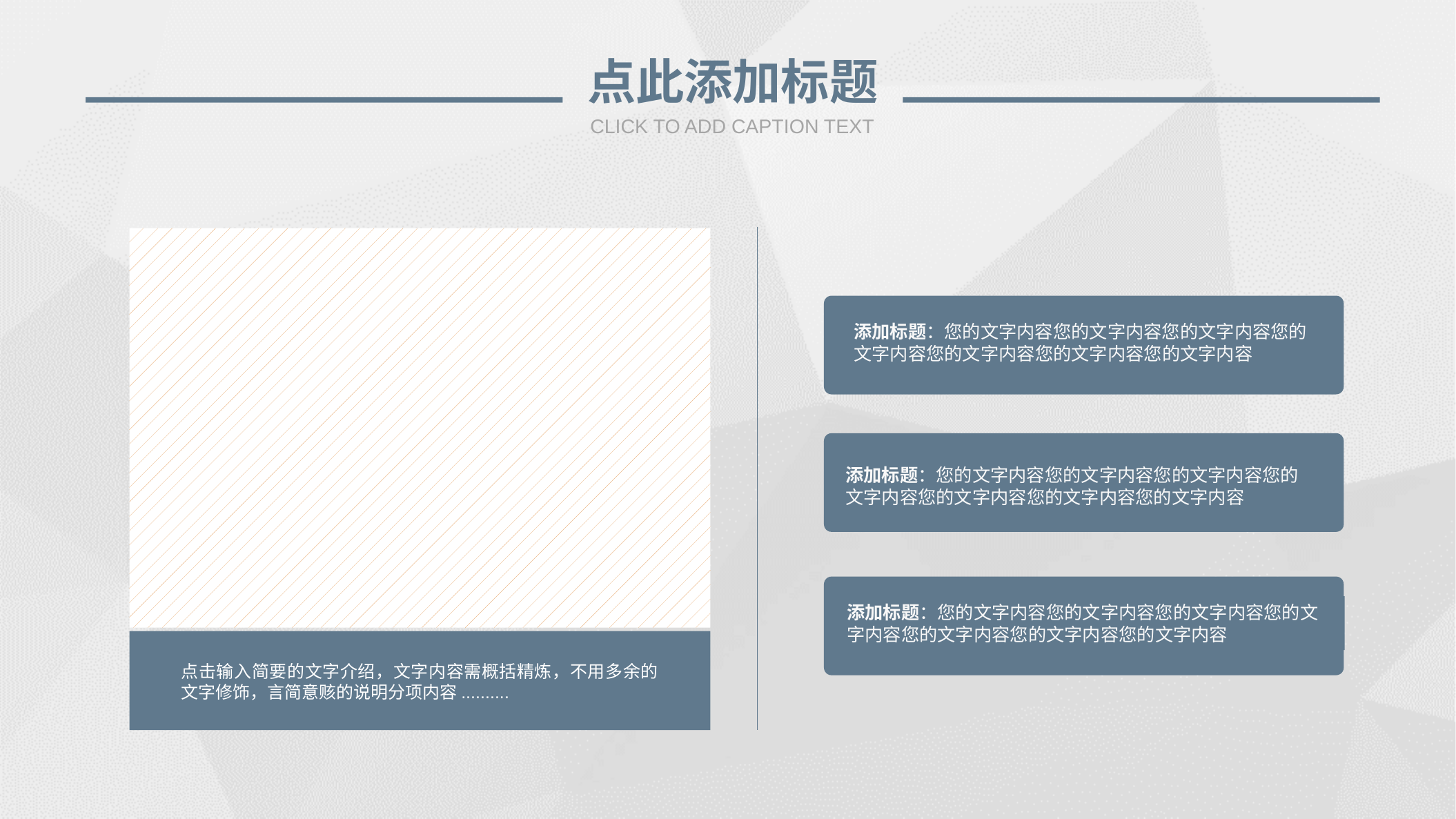

点此添加标题

CLICK TO ADD CAPTION TEXT

点击输入简要的文字介绍，文字内容需概括精炼，不用多余的文字修饰，言简意赅的说明分项内容..........

添加标题：您的文字内容您的文字内容您的文字内容您的文字内容您的文字内容您的文字内容您的文字内容

添加标题：您的文字内容您的文字内容您的文字内容您的文字内容您的文字内容您的文字内容您的文字内容

添加标题：您的文字内容您的文字内容您的文字内容您的文字内容您的文字内容您的文字内容您的文字内容